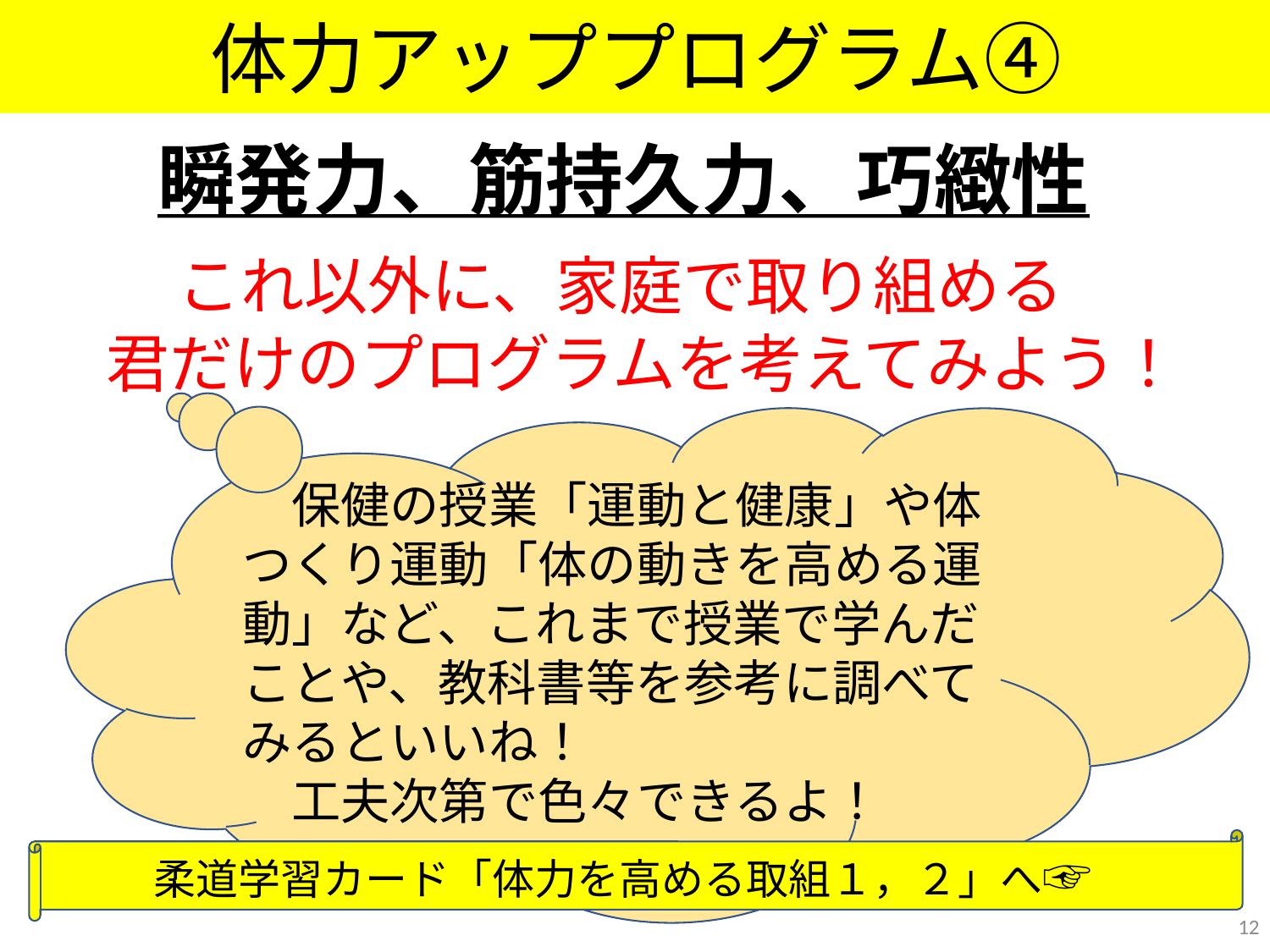

体力アッププログラム④

瞬発力、筋持久力、巧緻性
　これ以外に、家庭で取り組める
君だけのプログラムを考えてみよう！
　保健の授業「運動と健康」や体つくり運動「体の動きを高める運動」など、これまで授業で学んだことや、教科書等を参考に調べてみるといいね！
　工夫次第で色々できるよ！
柔道学習カード「体力を高める取組１，２」へ☞
12